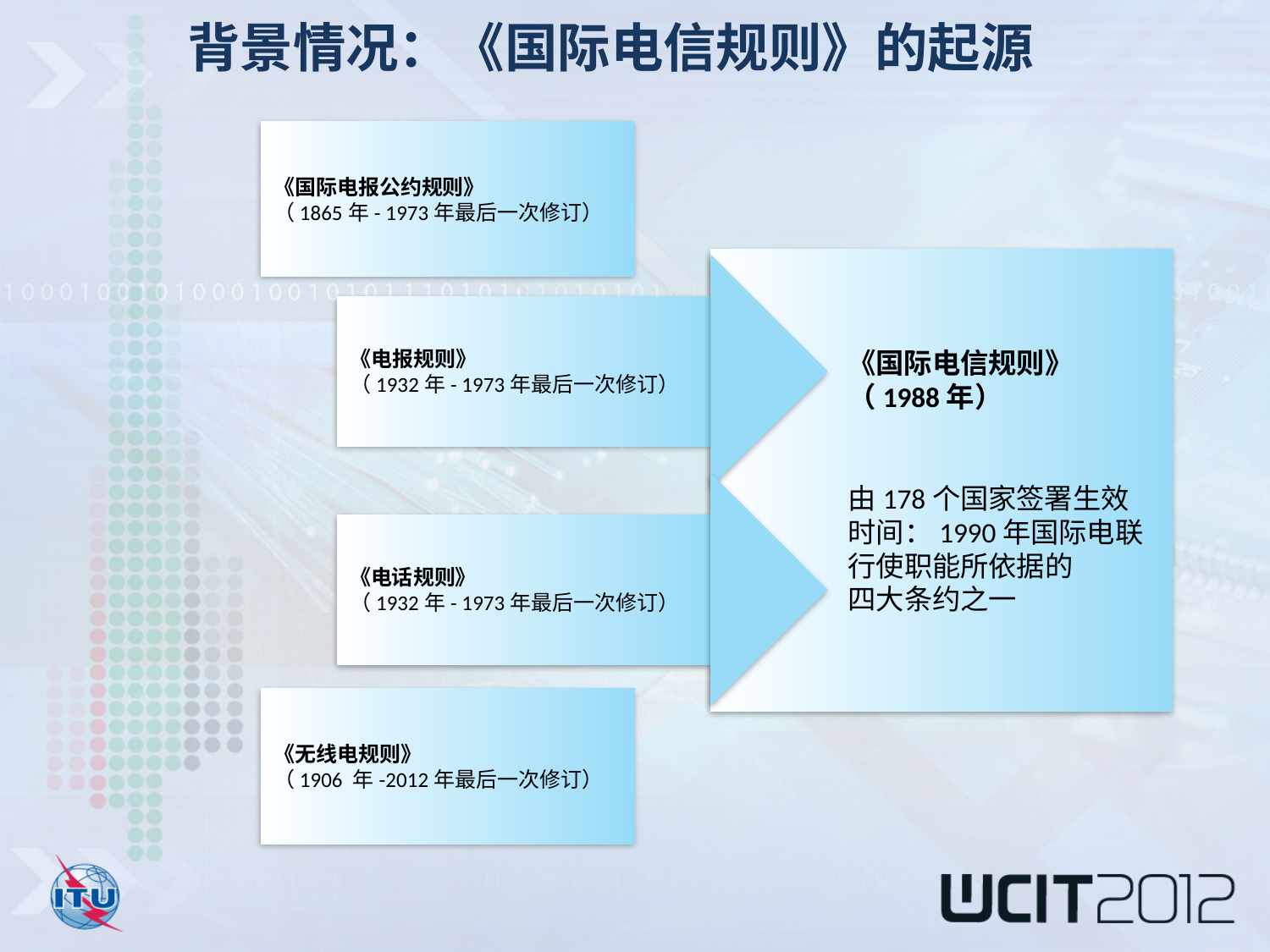

# 背景情况：《国际电信规则》的起源
《国际电报公约规则》
（1865年- 1973年最后一次修订）
《国际电信规则》（1988年）

由178个国家签署生效
时间：1990年国际电联
行使职能所依据的
四大条约之一
《电报规则》
（1932年- 1973年最后一次修订）

《电话规则》
（1932年- 1973年最后一次修订）

《无线电规则》
（1906 年-2012年最后一次修订）